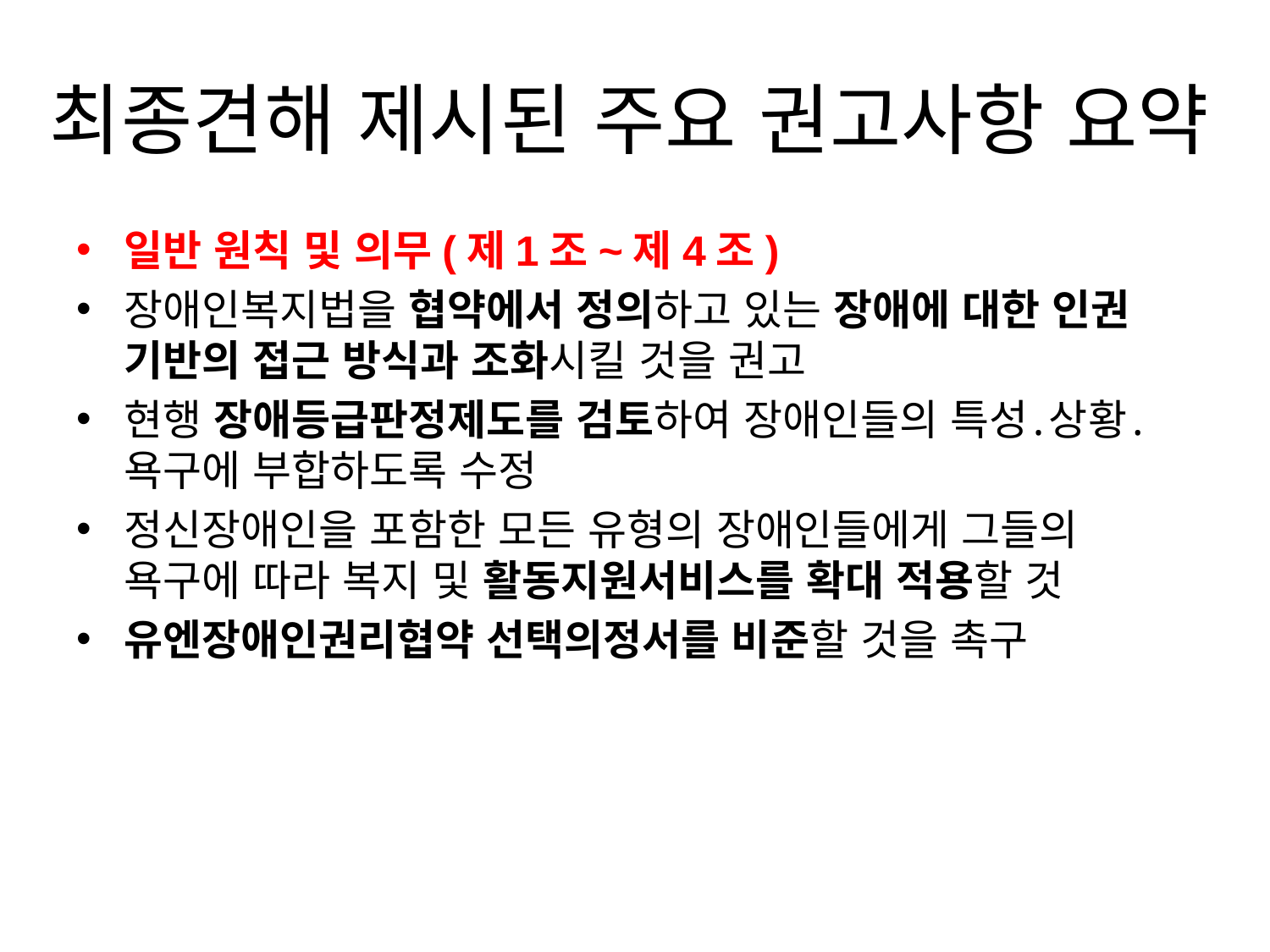

# 최종견해 제시된 주요 권고사항 요약
일반 원칙 및 의무(제1조~제4조)
장애인복지법을 협약에서 정의하고 있는 장애에 대한 인권 기반의 접근 방식과 조화시킬 것을 권고
현행 장애등급판정제도를 검토하여 장애인들의 특성․상황․욕구에 부합하도록 수정
정신장애인을 포함한 모든 유형의 장애인들에게 그들의 욕구에 따라 복지 및 활동지원서비스를 확대 적용할 것
유엔장애인권리협약 선택의정서를 비준할 것을 촉구